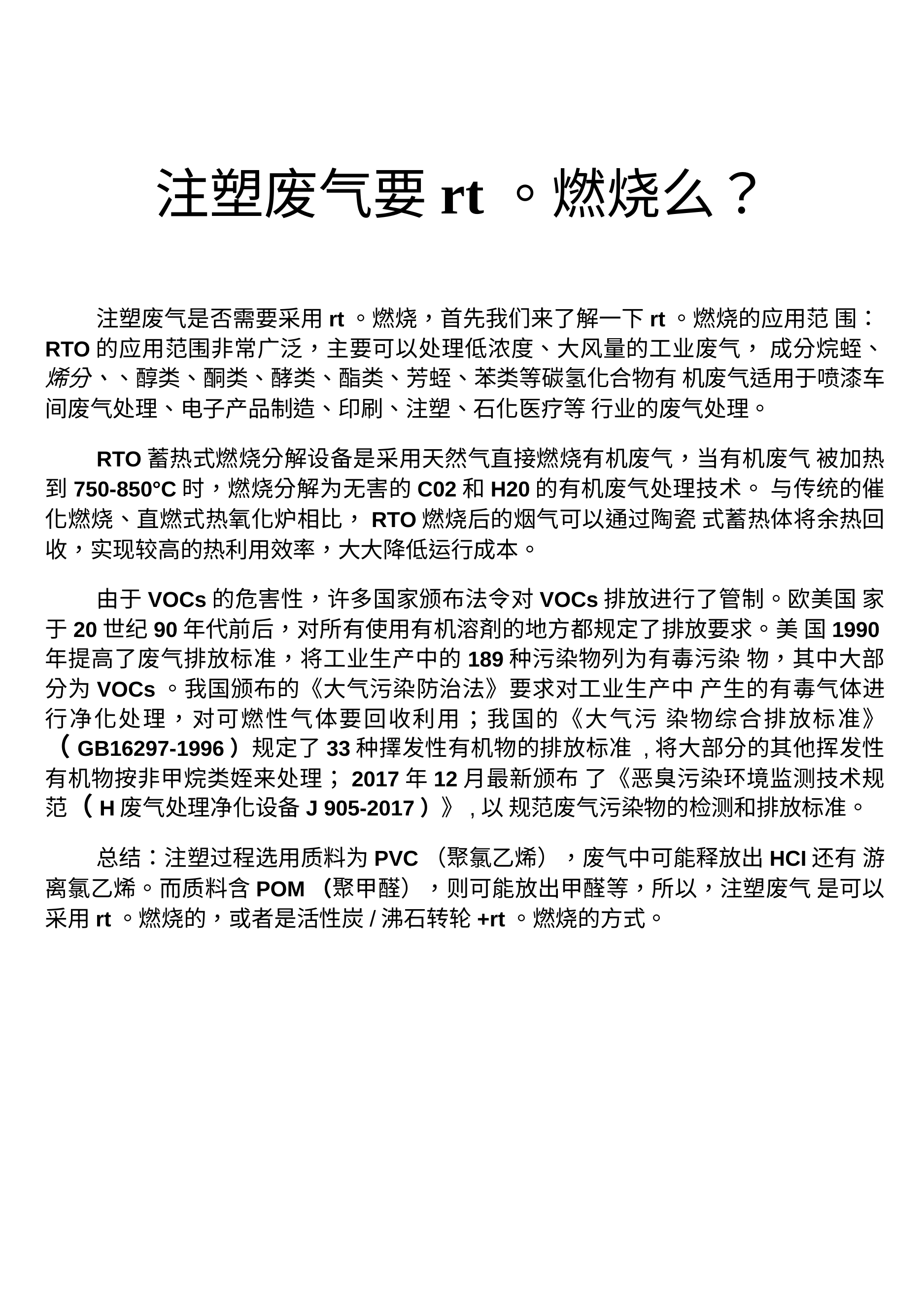

注塑废气要rt。燃烧么？
注塑废气是否需要采用rt。燃烧，首先我们来了解一下rt。燃烧的应用范 围：RTO的应用范围非常广泛，主要可以处理低浓度、大风量的工业废气， 成分烷蛭、烯分、、醇类、酮类、酵类、酯类、芳蛭、苯类等碳氢化合物有 机废气适用于喷漆车间废气处理、电子产品制造、印刷、注塑、石化医疗等 行业的废气处理。
RTO蓄热式燃烧分解设备是采用天然气直接燃烧有机废气，当有机废气 被加热到750-850°C时，燃烧分解为无害的C02和H20的有机废气处理技术。 与传统的催化燃烧、直燃式热氧化炉相比，RTO燃烧后的烟气可以通过陶瓷 式蓄热体将余热回收，实现较高的热利用效率，大大降低运行成本。
由于VOCs的危害性，许多国家颁布法令对VOCs排放进行了管制。欧美国 家于20世纪90年代前后，对所有使用有机溶剤的地方都规定了排放要求。美 国1990年提高了废气排放标准，将工业生产中的189种污染物列为有毒污染 物，其中大部分为VOCs。我国颁布的《大气污染防治法》要求对工业生产中 产生的有毒气体进行净化处理，对可燃性气体要回收利用；我国的《大气污 染物综合排放标准》（GB16297-1996）规定了33种擇发性有机物的排放标准 ,将大部分的其他挥发性有机物按非甲烷类姪来处理；2017年12月最新颁布 了《恶臭污染环境监测技术规范（H废气处理净化设备J 905-2017）》,以 规范废气污染物的检测和排放标准。
总结：注塑过程选用质料为PVC（聚氯乙烯），废气中可能释放出HCI还有 游离氯乙烯。而质料含POM（聚甲醛），则可能放出甲醛等，所以，注塑废气 是可以采用rt。燃烧的，或者是活性炭/沸石转轮+rt。燃烧的方式。